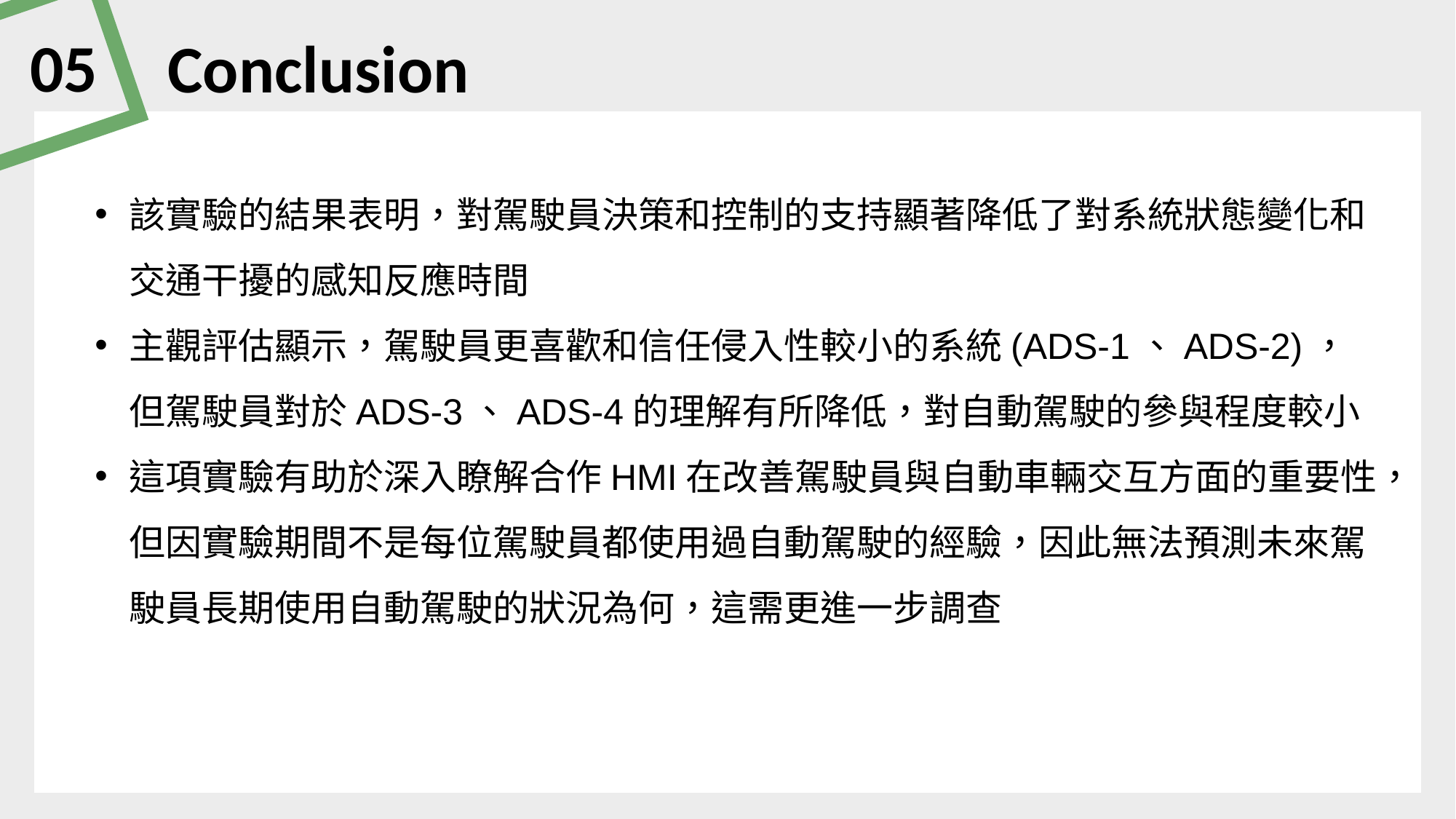

05
Conclusion

該實驗的結果表明，對駕駛員決策和控制的支持顯著降低了對系統狀態變化和交通干擾的感知反應時間
主觀評估顯示，駕駛員更喜歡和信任侵入性較小的系統(ADS-1、ADS-2)，但駕駛員對於ADS-3、ADS-4的理解有所降低，對自動駕駛的參與程度較小
這項實驗有助於深入瞭解合作HMI在改善駕駛員與自動車輛交互方面的重要性，但因實驗期間不是每位駕駛員都使用過自動駕駛的經驗，因此無法預測未來駕駛員長期使用自動駕駛的狀況為何，這需更進一步調查